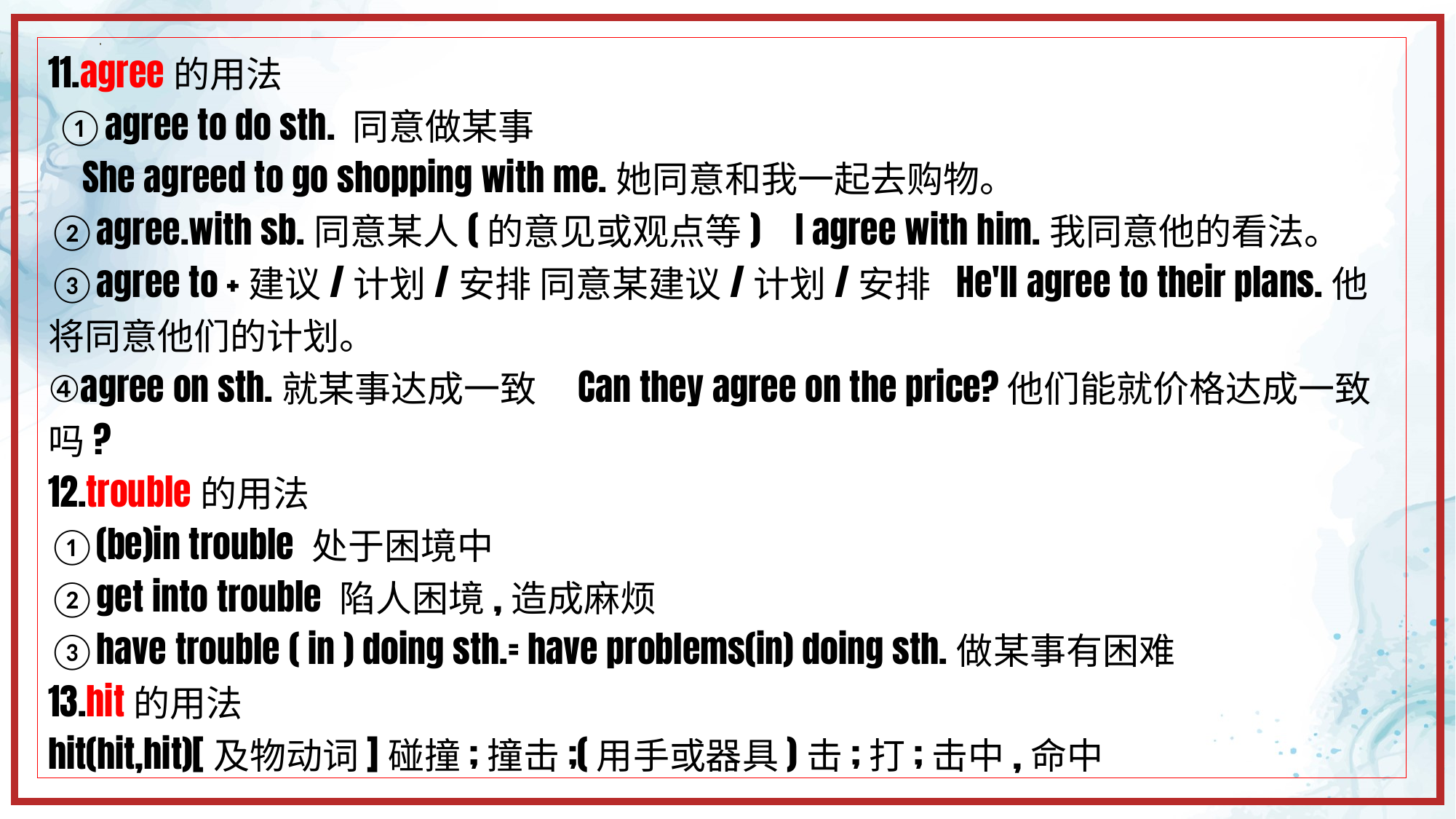

11.agree的用法
 ①agree to do sth. 同意做某事
    She agreed to go shopping with me.她同意和我一起去购物。
②agree.with sb.同意某人(的意见或观点等)    I agree with him.我同意他的看法。
③agree to +建议/计划/安排 同意某建议/计划/安排  He'll agree to their plans.他将同意他们的计划。
④agree on sth.就某事达成一致    Can they agree on the price?他们能就价格达成一致吗?
12.trouble的用法
①(be)in trouble 处于困境中
②get into trouble 陷人困境,造成麻烦
③have trouble ( in ) doing sth.= have problems(in) doing sth.做某事有困难
13.hit的用法
hit(hit,hit)[及物动词]碰撞;撞击;(用手或器具)击;打;击中,命中